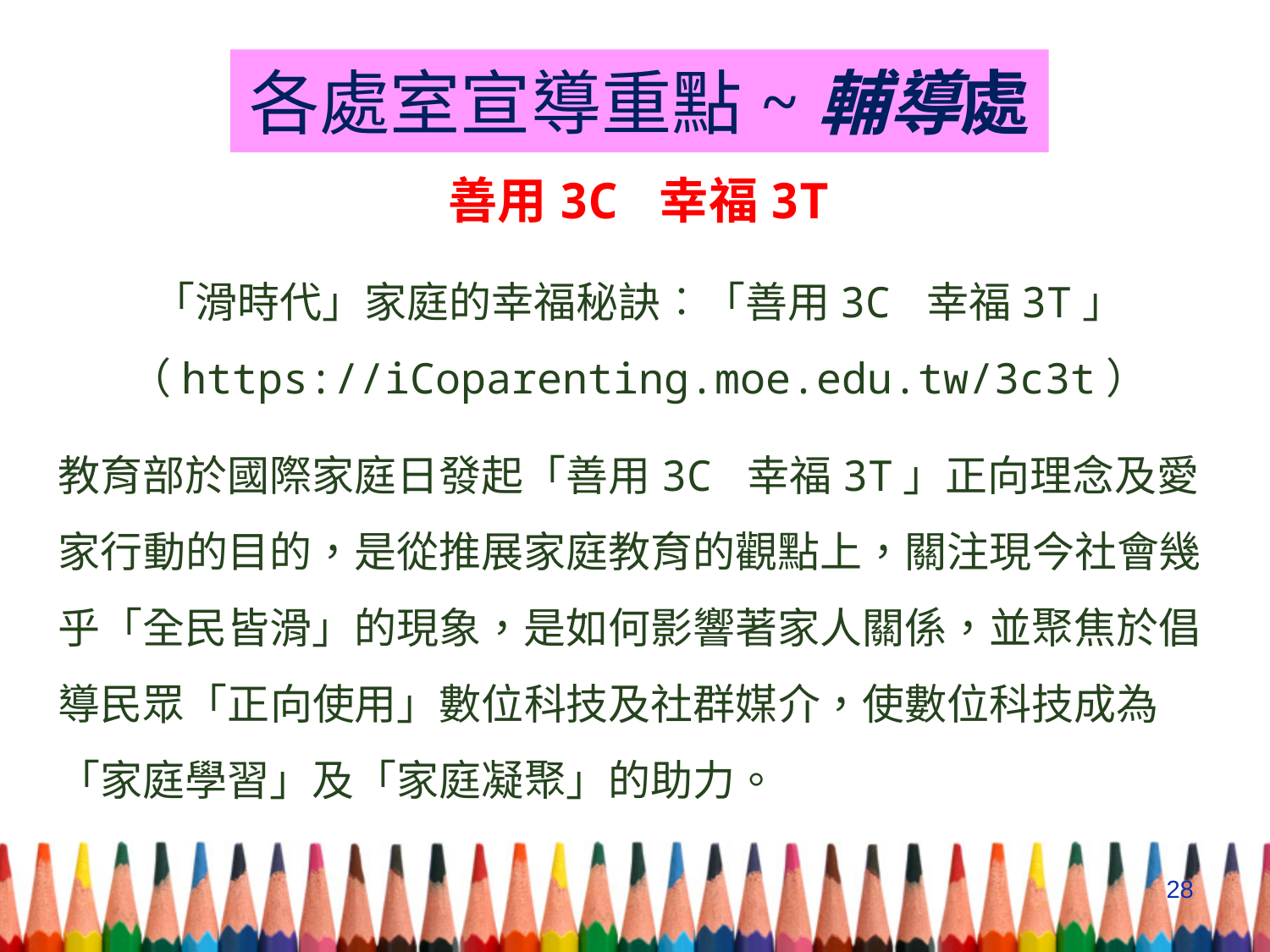

# 各處室宣導重點~輔導處
善用3C 幸福3T
「滑時代」家庭的幸福秘訣︰「善用3C 幸福3T」（https://iCoparenting.moe.edu.tw/3c3t）
教育部於國際家庭日發起「善用3C 幸福3T」正向理念及愛家行動的目的，是從推展家庭教育的觀點上，關注現今社會幾乎「全民皆滑」的現象，是如何影響著家人關係，並聚焦於倡導民眾「正向使用」數位科技及社群媒介，使數位科技成為「家庭學習」及「家庭凝聚」的助力。
28